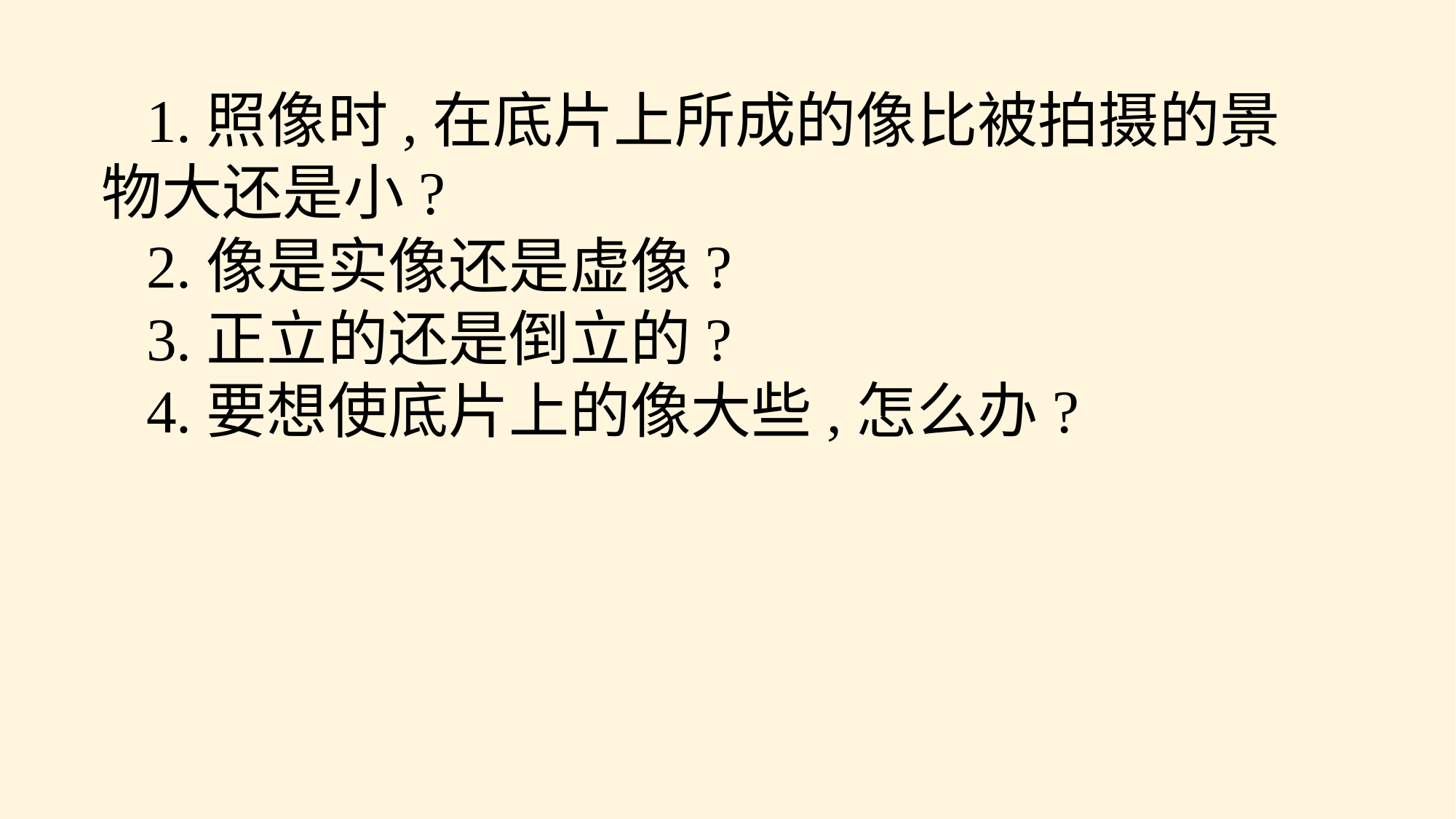

1.照像时,在底片上所成的像比被拍摄的景物大还是小?
   2.像是实像还是虚像?
   3.正立的还是倒立的?
   4.要想使底片上的像大些,怎么办?